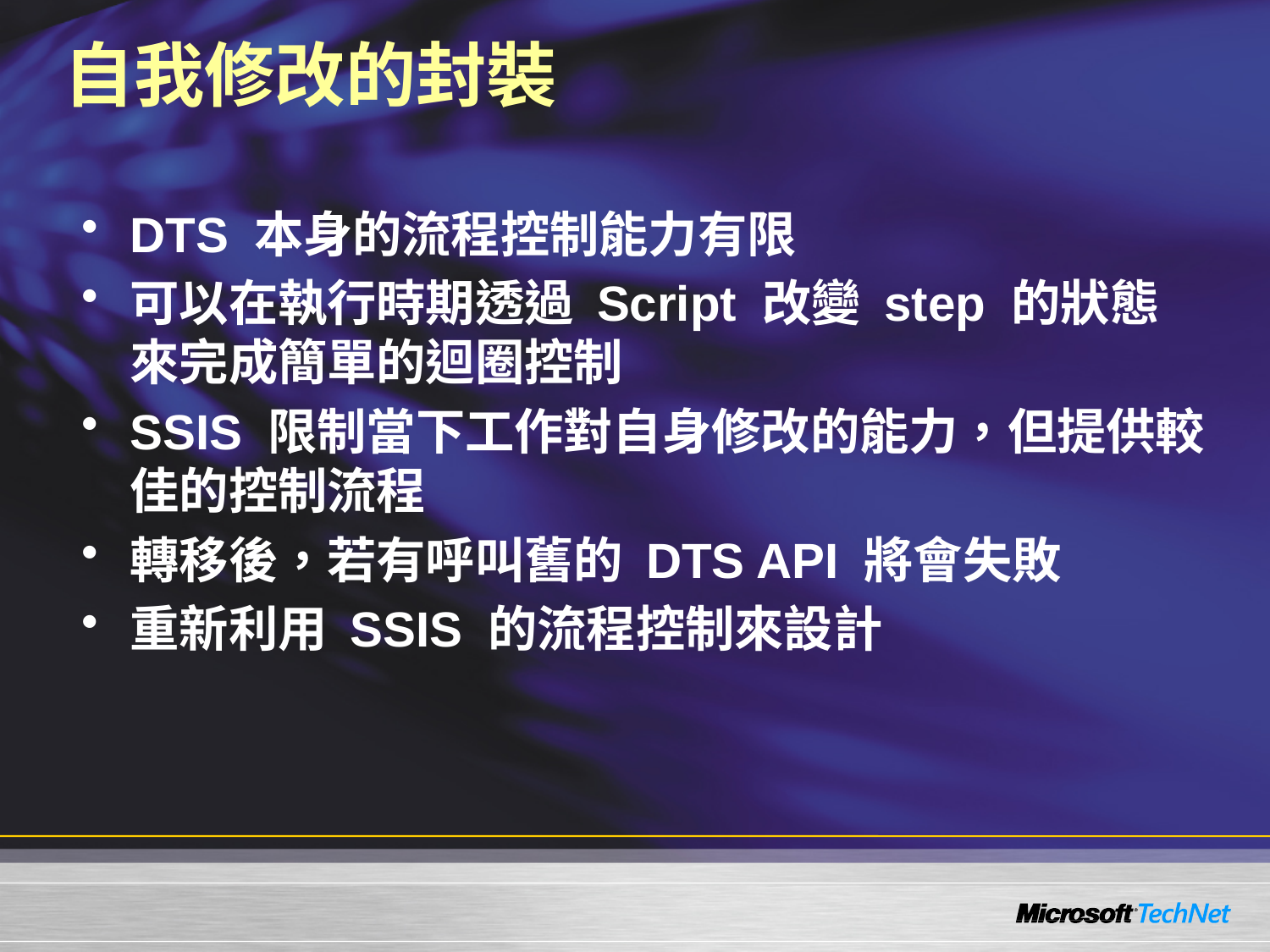

# 自我修改的封裝
DTS 本身的流程控制能力有限
可以在執行時期透過 Script 改變 step 的狀態來完成簡單的迴圈控制
SSIS 限制當下工作對自身修改的能力，但提供較佳的控制流程
轉移後，若有呼叫舊的 DTS API 將會失敗
重新利用 SSIS 的流程控制來設計